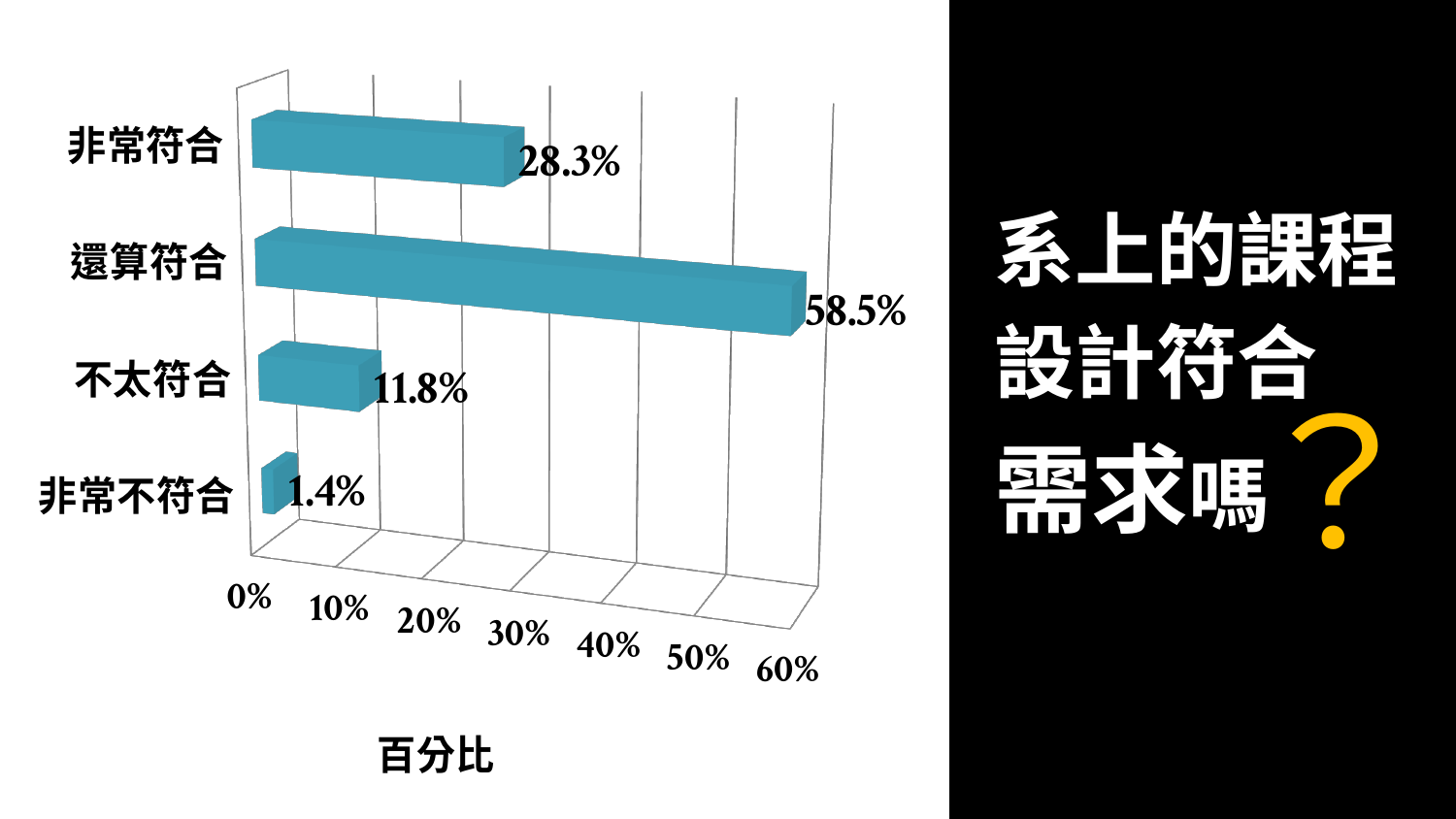

[unsupported chart]

系上的課程
設計符合
需求嗎
？

41